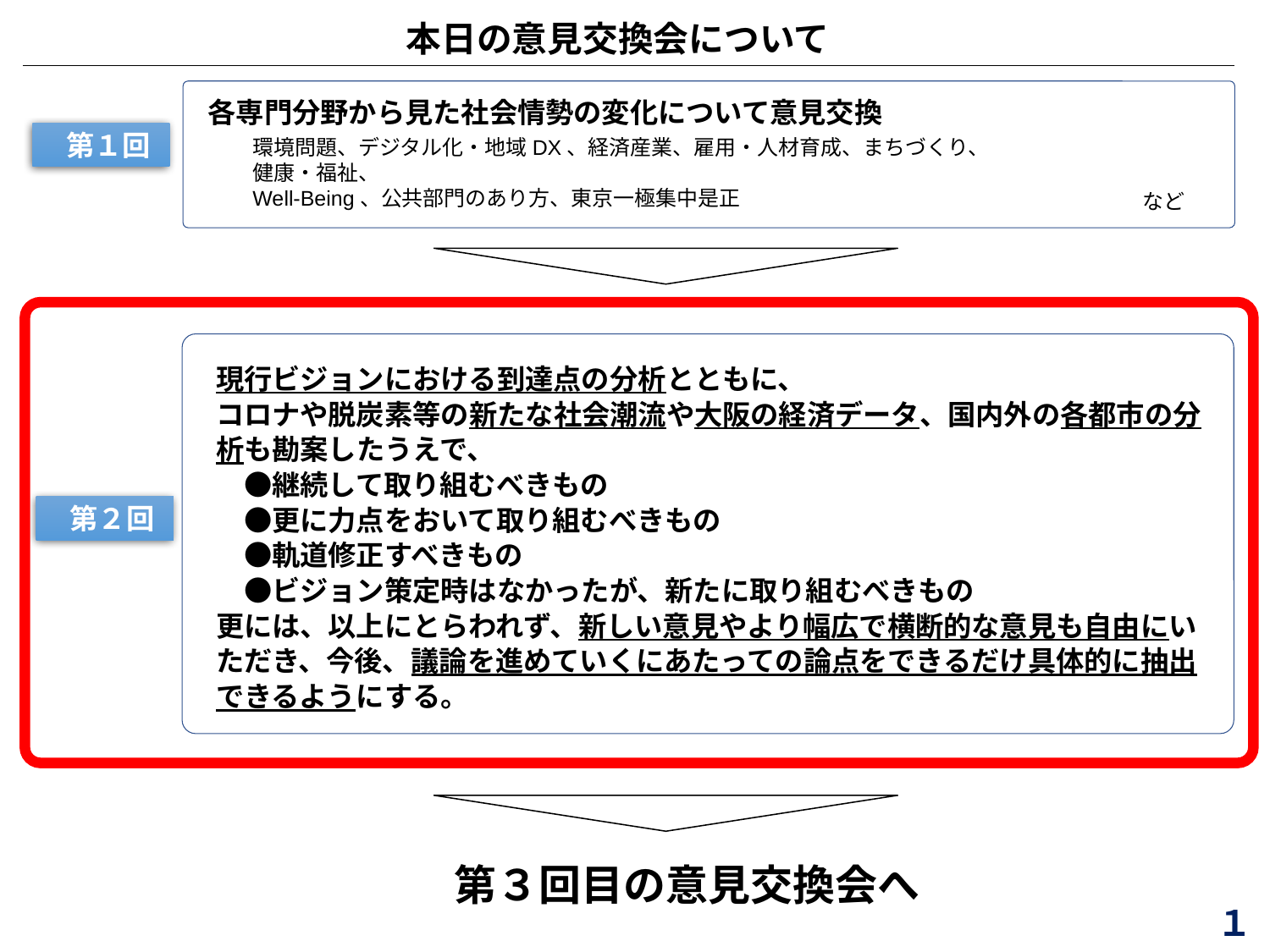

本日の意見交換会について
各専門分野から見た社会情勢の変化について意見交換

第１回
環境問題、デジタル化・地域DX、経済産業、雇用・人材育成、まちづくり、健康・福祉、
Well-Being、公共部門のあり方、東京一極集中是正
など

現行ビジョンにおける到達点の分析とともに、
コロナや脱炭素等の新たな社会潮流や大阪の経済データ、国内外の各都市の分析も勘案したうえで、
　●継続して取り組むべきもの
　●更に力点をおいて取り組むべきもの
　●軌道修正すべきもの
　●ビジョン策定時はなかったが、新たに取り組むべきもの
更には、以上にとらわれず、新しい意見やより幅広で横断的な意見も自由にいただき、今後、議論を進めていくにあたっての論点をできるだけ具体的に抽出できるようにする。
第２回

第３回目の意見交換会へ

１